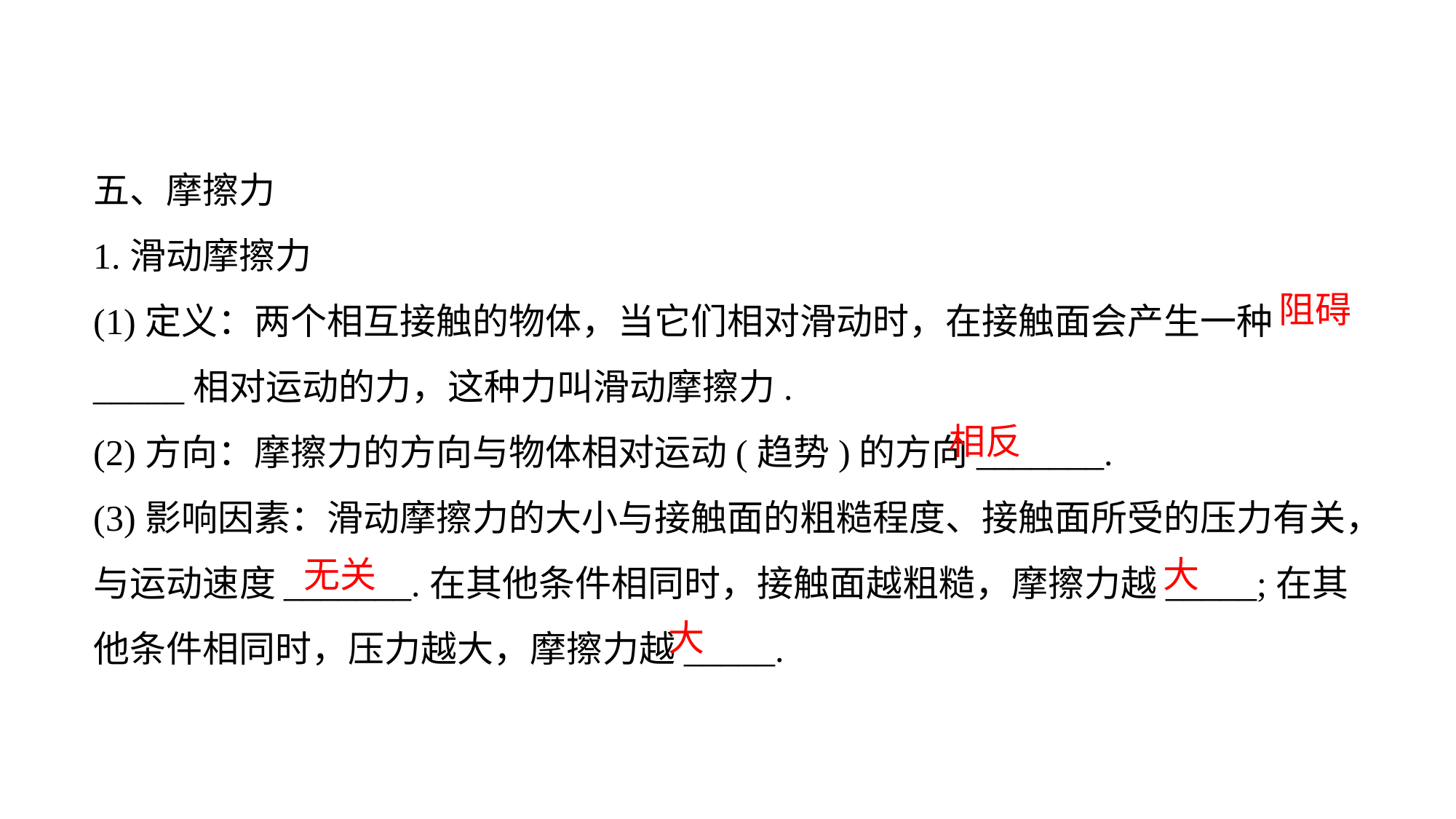

五、摩擦力
1.滑动摩擦力
(1)定义：两个相互接触的物体，当它们相对滑动时，在接触面会产生一种_____相对运动的力，这种力叫滑动摩擦力.
(2)方向：摩擦力的方向与物体相对运动(趋势)的方向_______.
(3)影响因素：滑动摩擦力的大小与接触面的粗糙程度、接触面所受的压力有关，与运动速度_______.在其他条件相同时，接触面越粗糙，摩擦力越_____;在其他条件相同时，压力越大，摩擦力越_____.
阻碍
相反
无关
大
大